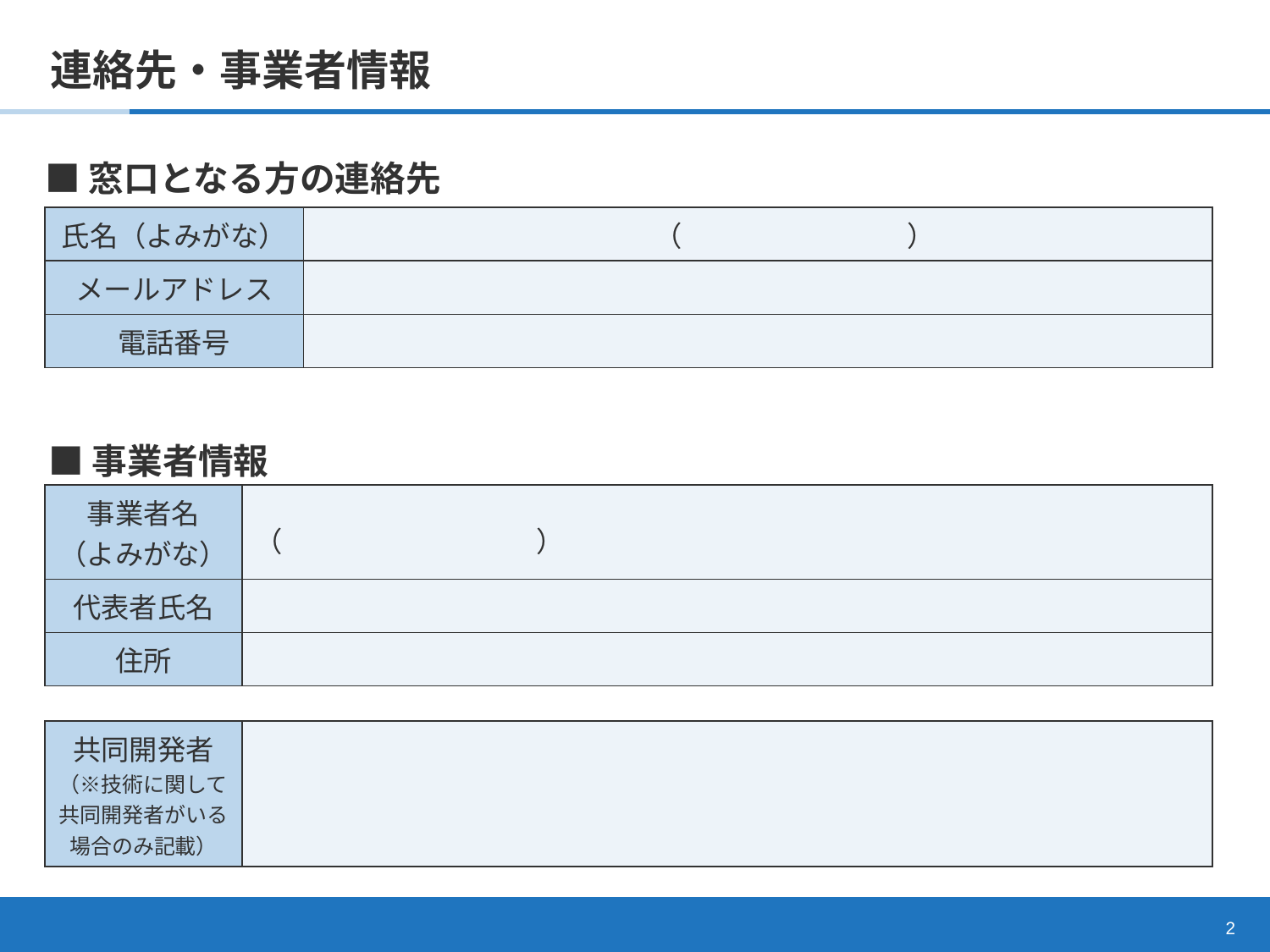

# 連絡先・事業者情報
■窓口となる方の連絡先
| 氏名（よみがな） | （　　　　　　　　） |
| --- | --- |
| メールアドレス |  |
| 電話番号 |  |
■事業者情報
| 事業者名 （よみがな） | （　　　　　　　　　） |
| --- | --- |
| 代表者氏名 |  |
| 住所 |  |
| 共同開発者 （※技術に関して共同開発者がいる場合のみ記載） |  |
| --- | --- |